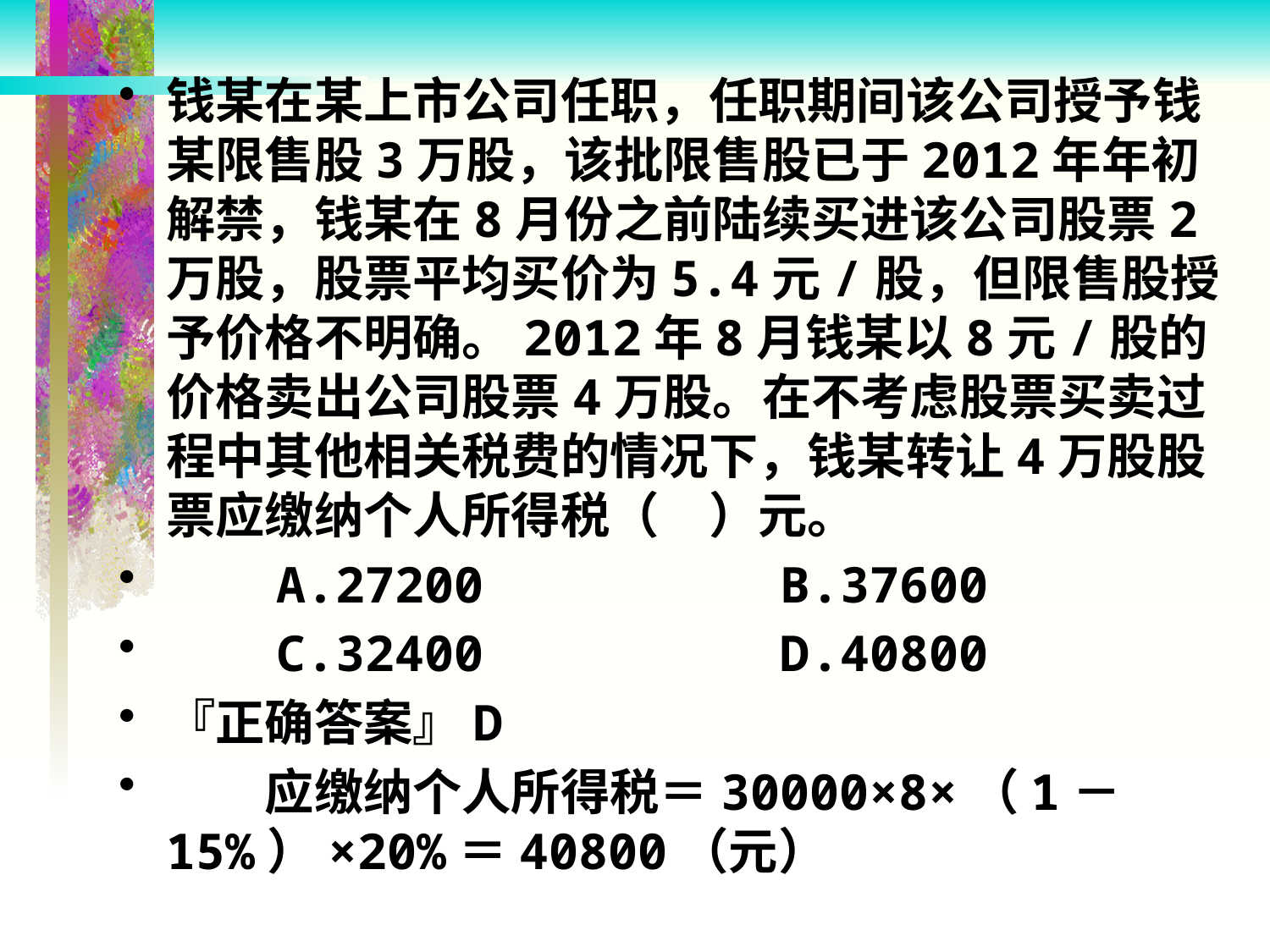

钱某在某上市公司任职，任职期间该公司授予钱某限售股3万股，该批限售股已于2012年年初解禁，钱某在8月份之前陆续买进该公司股票2万股，股票平均买价为5.4元/股，但限售股授予价格不明确。2012年8月钱某以8元/股的价格卖出公司股票4万股。在不考虑股票买卖过程中其他相关税费的情况下，钱某转让4万股股票应缴纳个人所得税（　）元。
　　A.27200          B.37600
　　C.32400          D.40800
『正确答案』D
　　应缴纳个人所得税＝30000×8×（1－15%）×20%＝40800（元）